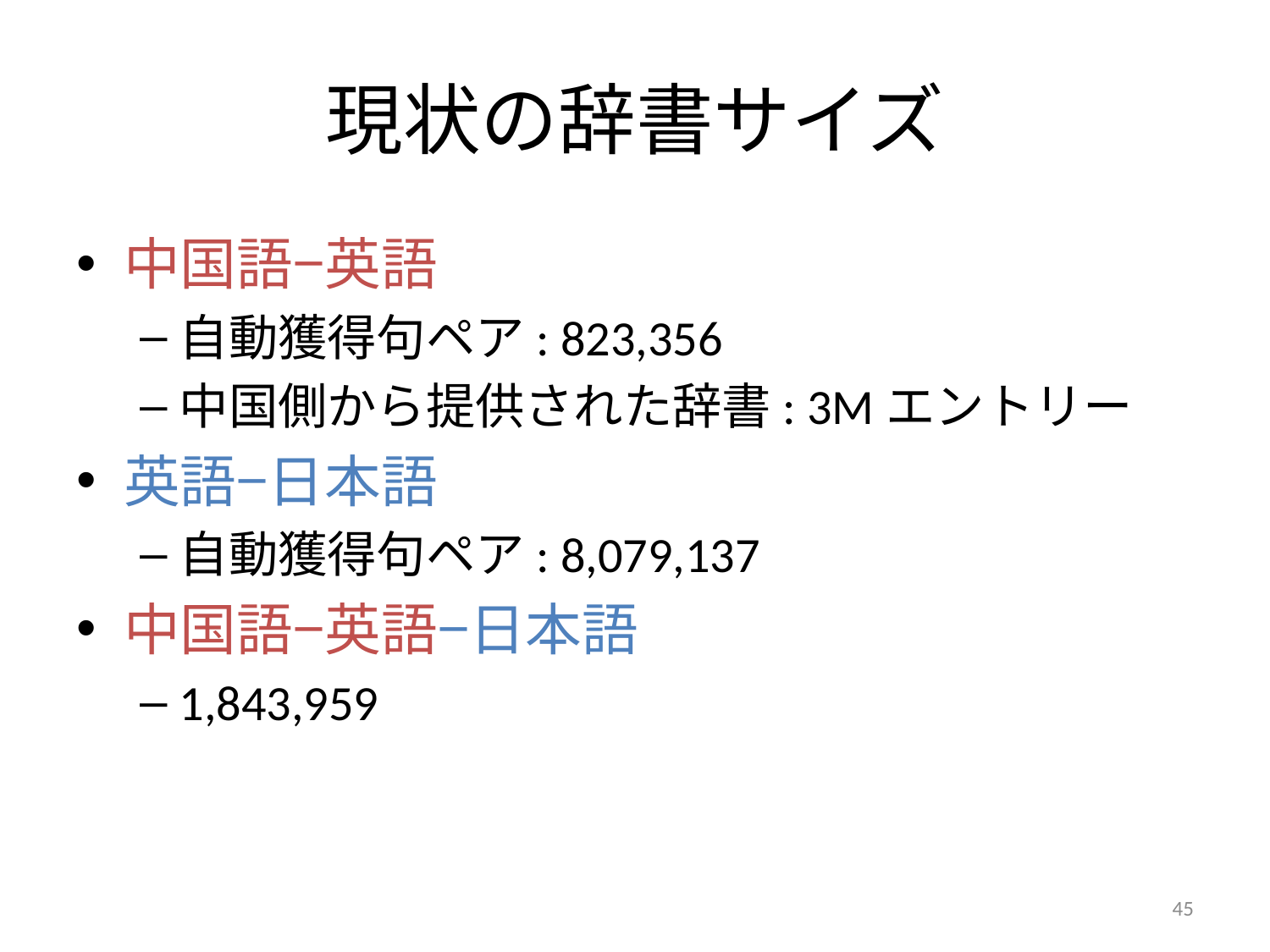

# 現状の辞書サイズ
中国語−英語
自動獲得句ペア: 823,356
中国側から提供された辞書: 3Mエントリー
英語−日本語
自動獲得句ペア: 8,079,137
中国語−英語−日本語
1,843,959
45